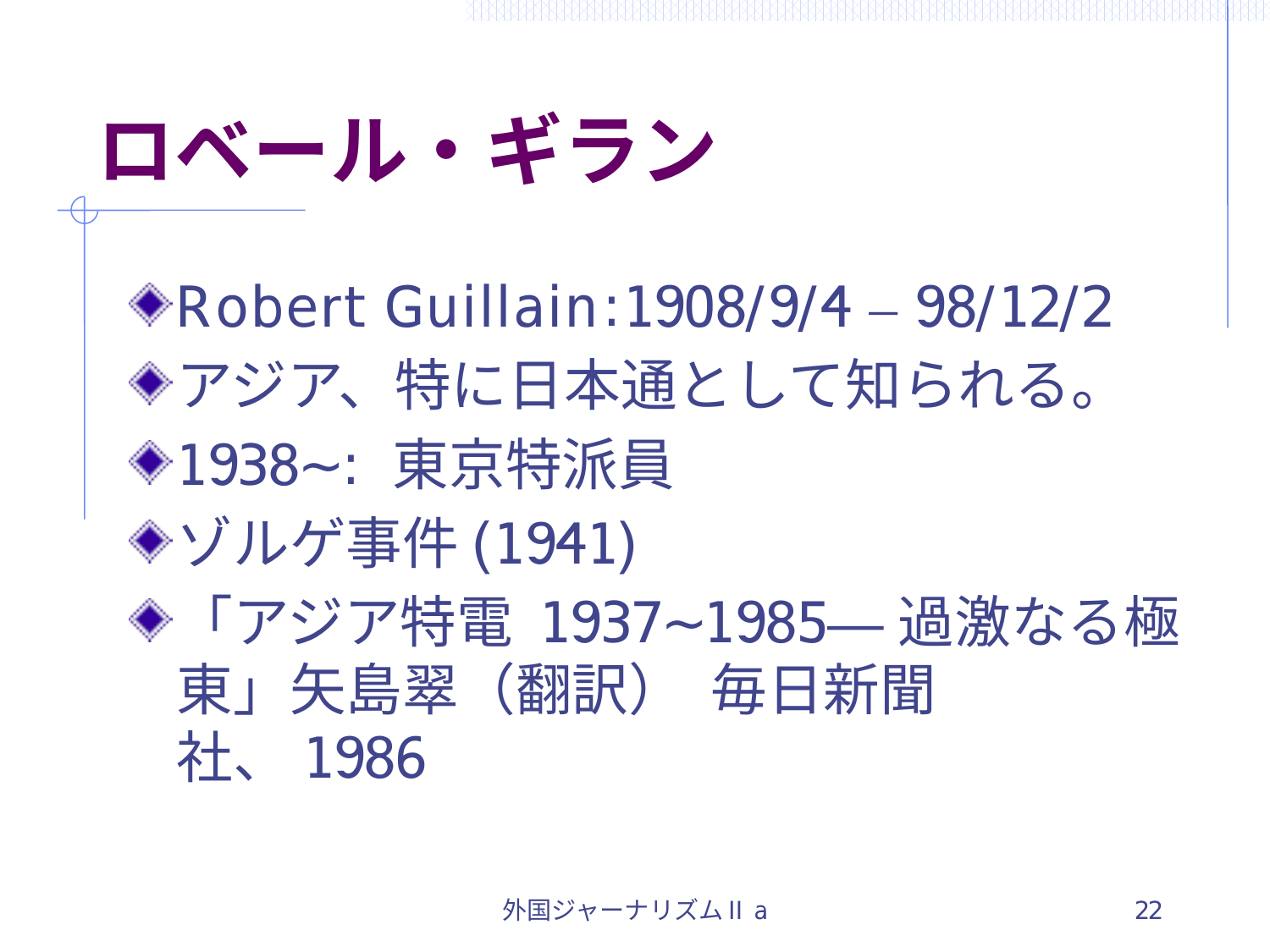

# ロベール・ギラン
Robert Guillain:1908/9/4 – 98/12/2
アジア、特に日本通として知られる。
1938~: 東京特派員
ゾルゲ事件(1941)
「アジア特電 1937~1985―過激なる極東」矢島翠（翻訳）  毎日新聞社、1986

外国ジャーナリズムⅡa
22